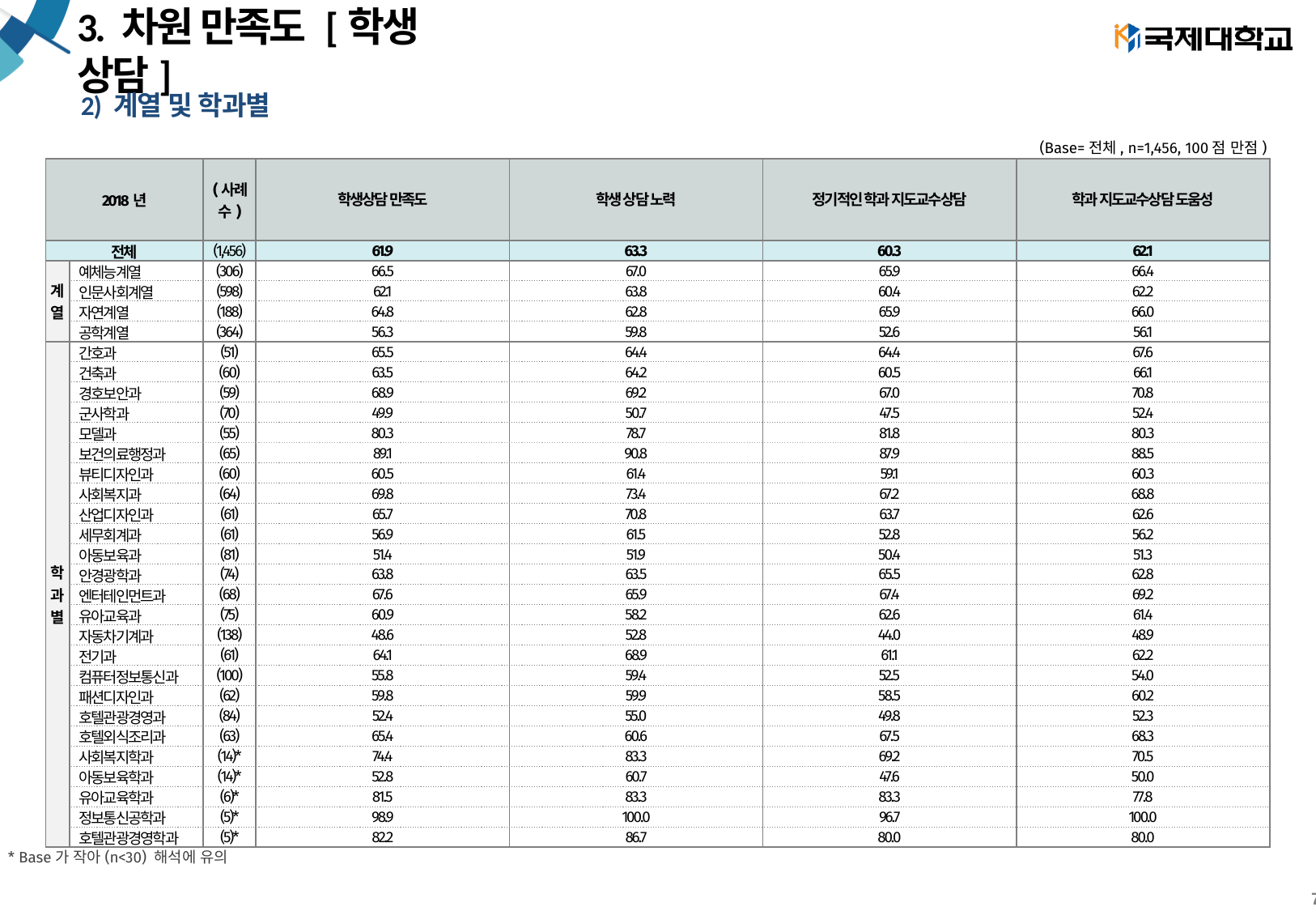

# 3. 차원 만족도 [학생 상담]
2) 계열 및 학과별
(Base=전체, n=1,456, 100점 만점)
| 2018년 |  | (사례수) | 학생상담 만족도 | 학생 상담 노력 | 정기적인 학과 지도교수상담 | 학과 지도교수상담 도움성 |
| --- | --- | --- | --- | --- | --- | --- |
| 전체 |  | (1,456) | 61.9 | 63.3 | 60.3 | 62.1 |
| 계 열 | 예체능계열 | (306) | 66.5 | 67.0 | 65.9 | 66.4 |
|  | 인문사회계열 | (598) | 62.1 | 63.8 | 60.4 | 62.2 |
|  | 자연계열 | (188) | 64.8 | 62.8 | 65.9 | 66.0 |
|  | 공학계열 | (364) | 56.3 | 59.8 | 52.6 | 56.1 |
| 학 과 별 | 간호과 | (51) | 65.5 | 64.4 | 64.4 | 67.6 |
|  | 건축과 | (60) | 63.5 | 64.2 | 60.5 | 66.1 |
|  | 경호보안과 | (59) | 68.9 | 69.2 | 67.0 | 70.8 |
|  | 군사학과 | (70) | 49.9 | 50.7 | 47.5 | 52.4 |
|  | 모델과 | (55) | 80.3 | 78.7 | 81.8 | 80.3 |
|  | 보건의료행정과 | (65) | 89.1 | 90.8 | 87.9 | 88.5 |
|  | 뷰티디자인과 | (60) | 60.5 | 61.4 | 59.1 | 60.3 |
|  | 사회복지과 | (64) | 69.8 | 73.4 | 67.2 | 68.8 |
|  | 산업디자인과 | (61) | 65.7 | 70.8 | 63.7 | 62.6 |
|  | 세무회계과 | (61) | 56.9 | 61.5 | 52.8 | 56.2 |
|  | 아동보육과 | (81) | 51.4 | 51.9 | 50.4 | 51.3 |
|  | 안경광학과 | (74) | 63.8 | 63.5 | 65.5 | 62.8 |
|  | 엔터테인먼트과 | (68) | 67.6 | 65.9 | 67.4 | 69.2 |
|  | 유아교육과 | (75) | 60.9 | 58.2 | 62.6 | 61.4 |
|  | 자동차기계과 | (138) | 48.6 | 52.8 | 44.0 | 48.9 |
|  | 전기과 | (61) | 64.1 | 68.9 | 61.1 | 62.2 |
|  | 컴퓨터정보통신과 | (100) | 55.8 | 59.4 | 52.5 | 54.0 |
|  | 패션디자인과 | (62) | 59.8 | 59.9 | 58.5 | 60.2 |
|  | 호텔관광경영과 | (84) | 52.4 | 55.0 | 49.8 | 52.3 |
|  | 호텔외식조리과 | (63) | 65.4 | 60.6 | 67.5 | 68.3 |
|  | 사회복지학과 | (14)\* | 74.4 | 83.3 | 69.2 | 70.5 |
|  | 아동보육학과 | (14)\* | 52.8 | 60.7 | 47.6 | 50.0 |
|  | 유아교육학과 | (6)\* | 81.5 | 83.3 | 83.3 | 77.8 |
|  | 정보통신공학과 | (5)\* | 98.9 | 100.0 | 96.7 | 100.0 |
|  | 호텔관광경영학과 | (5)\* | 82.2 | 86.7 | 80.0 | 80.0 |
* Base가 작아(n<30) 해석에 유의